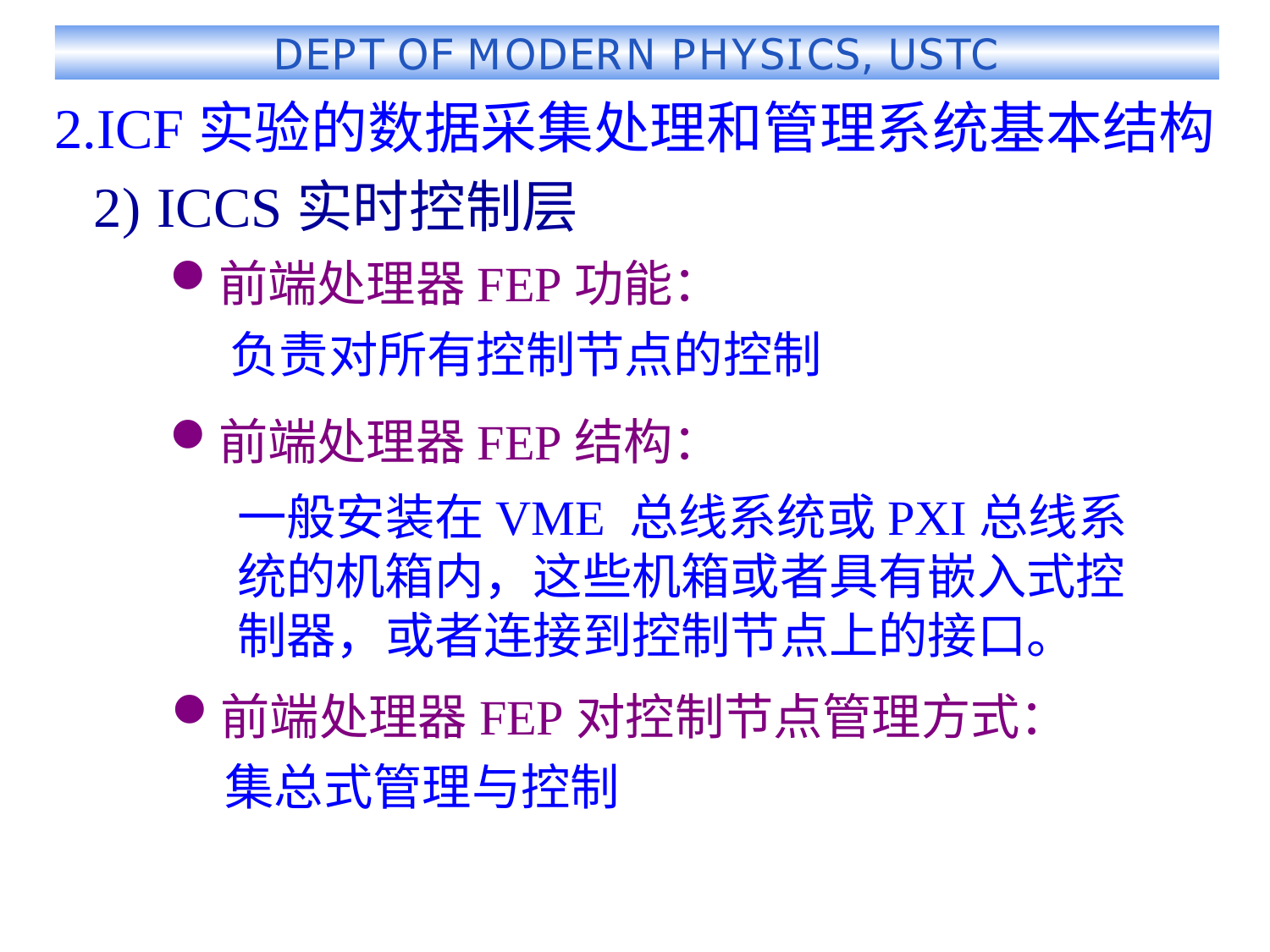

# 2.ICF实验的数据采集处理和管理系统基本结构
ICCS实时控制层
前端处理器FEP功能：
负责对所有控制节点的控制

前端处理器FEP结构：
一般安装在VME 总线系统或PXI总线系统的机箱内，这些机箱或者具有嵌入式控制器，或者连接到控制节点上的接口。
前端处理器FEP对控制节点管理方式：
集总式管理与控制